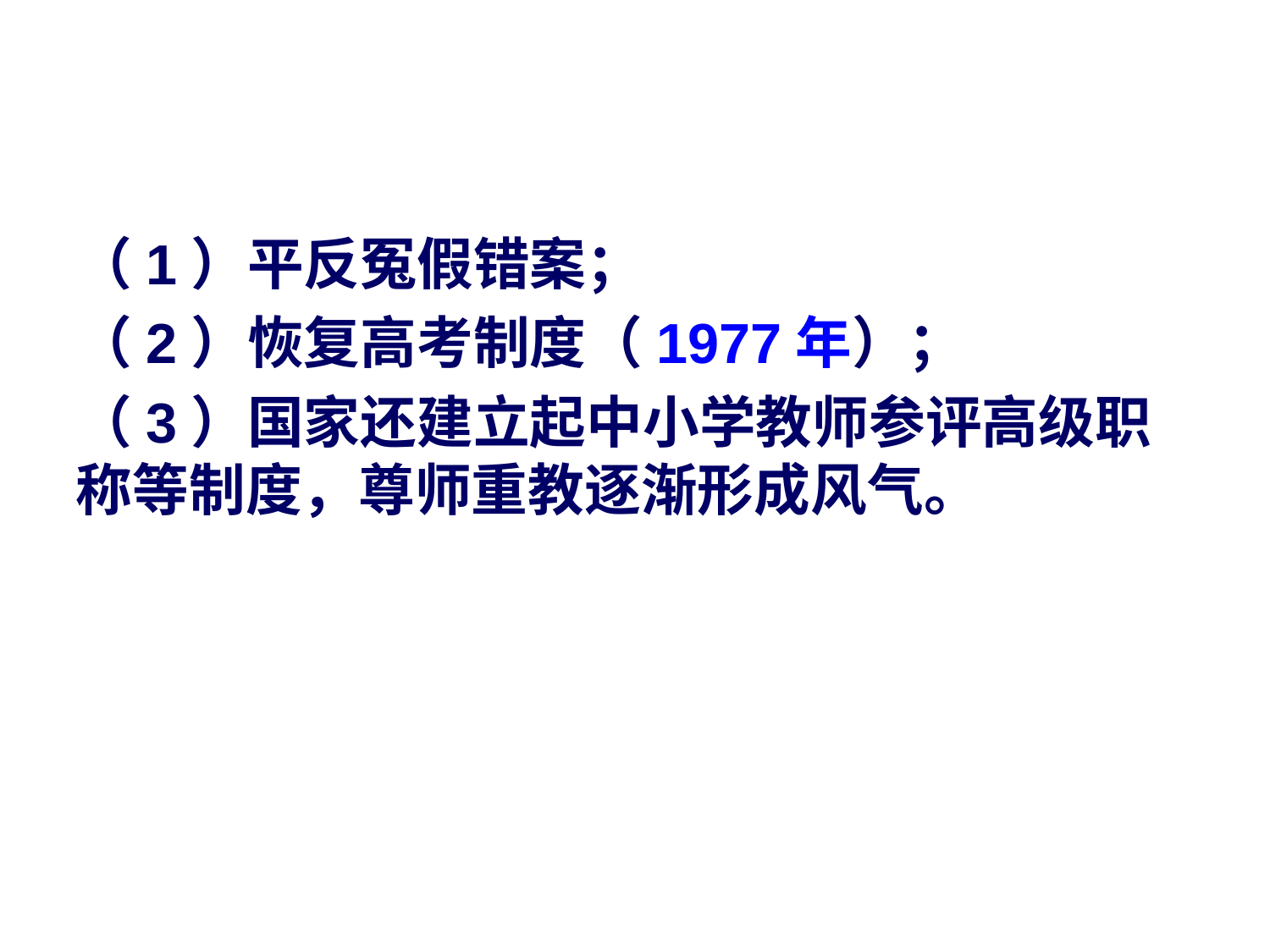

#
（1）平反冤假错案；
（2）恢复高考制度（1977年）；
（3）国家还建立起中小学教师参评高级职称等制度，尊师重教逐渐形成风气。